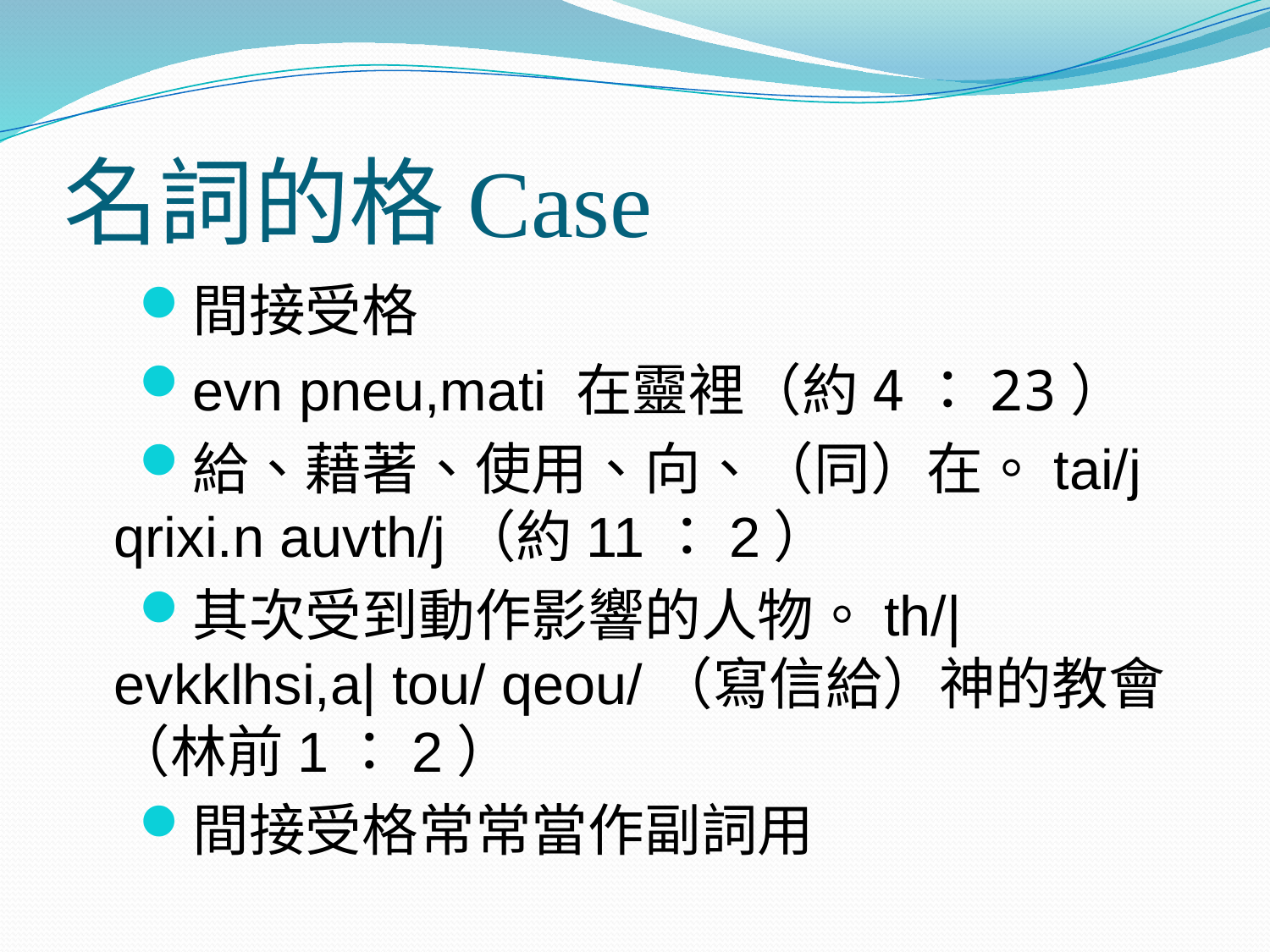

# 名詞的格Case
間接受格
evn pneu,mati 在靈裡（約4：23）
給、藉著、使用、向、（同）在。tai/j qrixi.n auvth/j（約11：2）
其次受到動作影響的人物。th/| evkklhsi,a| tou/ qeou/（寫信給）神的教會（林前1：2）
間接受格常常當作副詞用